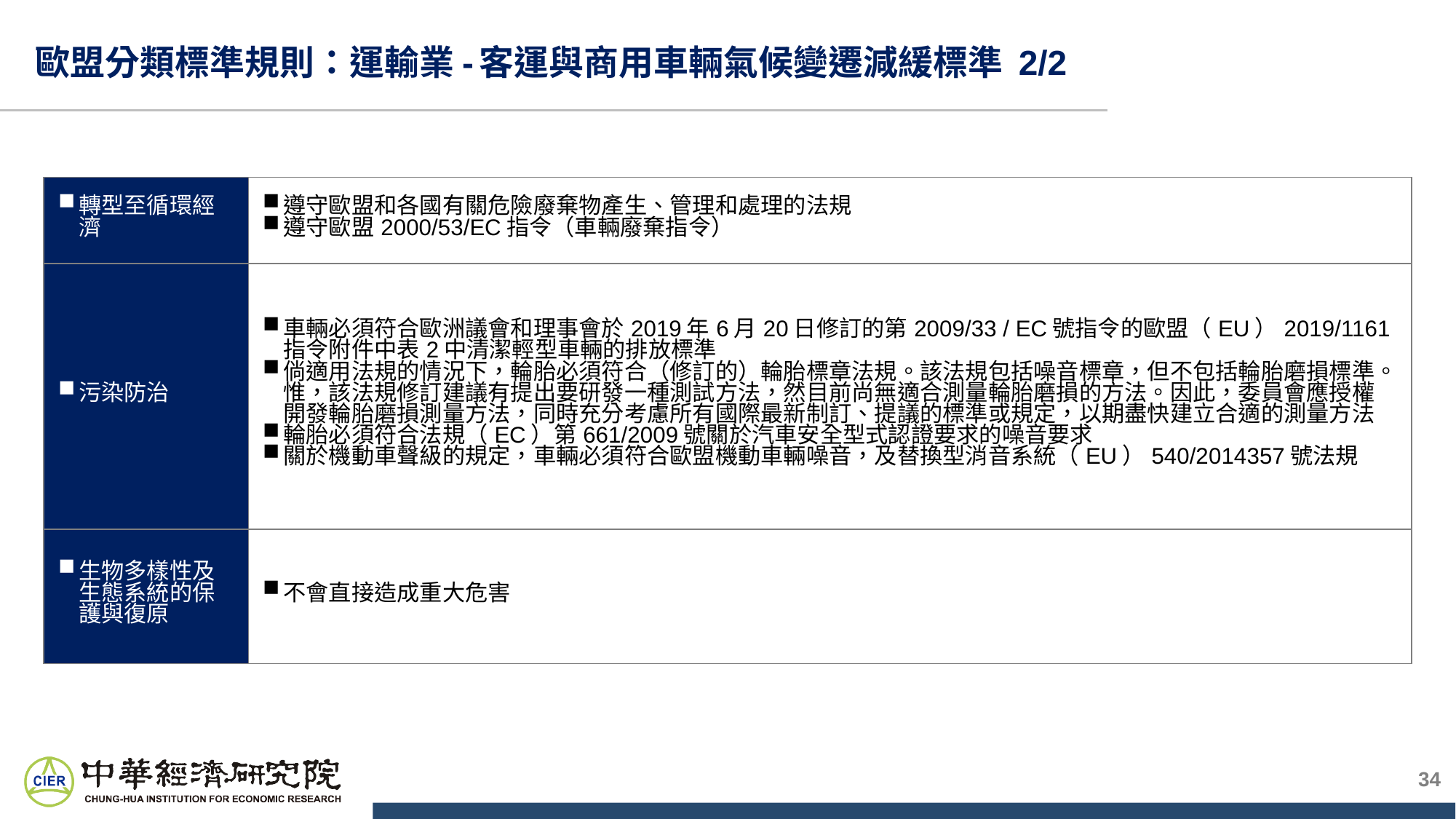

# 歐盟分類標準規則：運輸業-客運與商用車輛氣候變遷減緩標準 2/2
| 轉型至循環經濟 | 遵守歐盟和各國有關危險廢棄物產生、管理和處理的法規 遵守歐盟2000/53/EC指令（車輛廢棄指令） |
| --- | --- |
| 污染防治 | 車輛必須符合歐洲議會和理事會於2019年6月20日修訂的第2009/33 / EC號指令的歐盟（EU）2019/1161指令附件中表2中清潔輕型車輛的排放標準 倘適用法規的情況下，輪胎必須符合（修訂的）輪胎標章法規。該法規包括噪音標章，但不包括輪胎磨損標準。惟，該法規修訂建議有提出要研發一種測試方法，然目前尚無適合測量輪胎磨損的方法。因此，委員會應授權開發輪胎磨損測量方法，同時充分考慮所有國際最新制訂、提議的標準或規定，以期盡快建立合適的測量方法 輪胎必須符合法規（EC）第661/2009號關於汽車安全型式認證要求的噪音要求 關於機動車聲級的規定，車輛必須符合歐盟機動車輛噪音，及替換型消音系統（EU）540/2014357號法規 |
| --- | --- |
| 生物多樣性及生態系統的保護與復原 | 不會直接造成重大危害 |
34